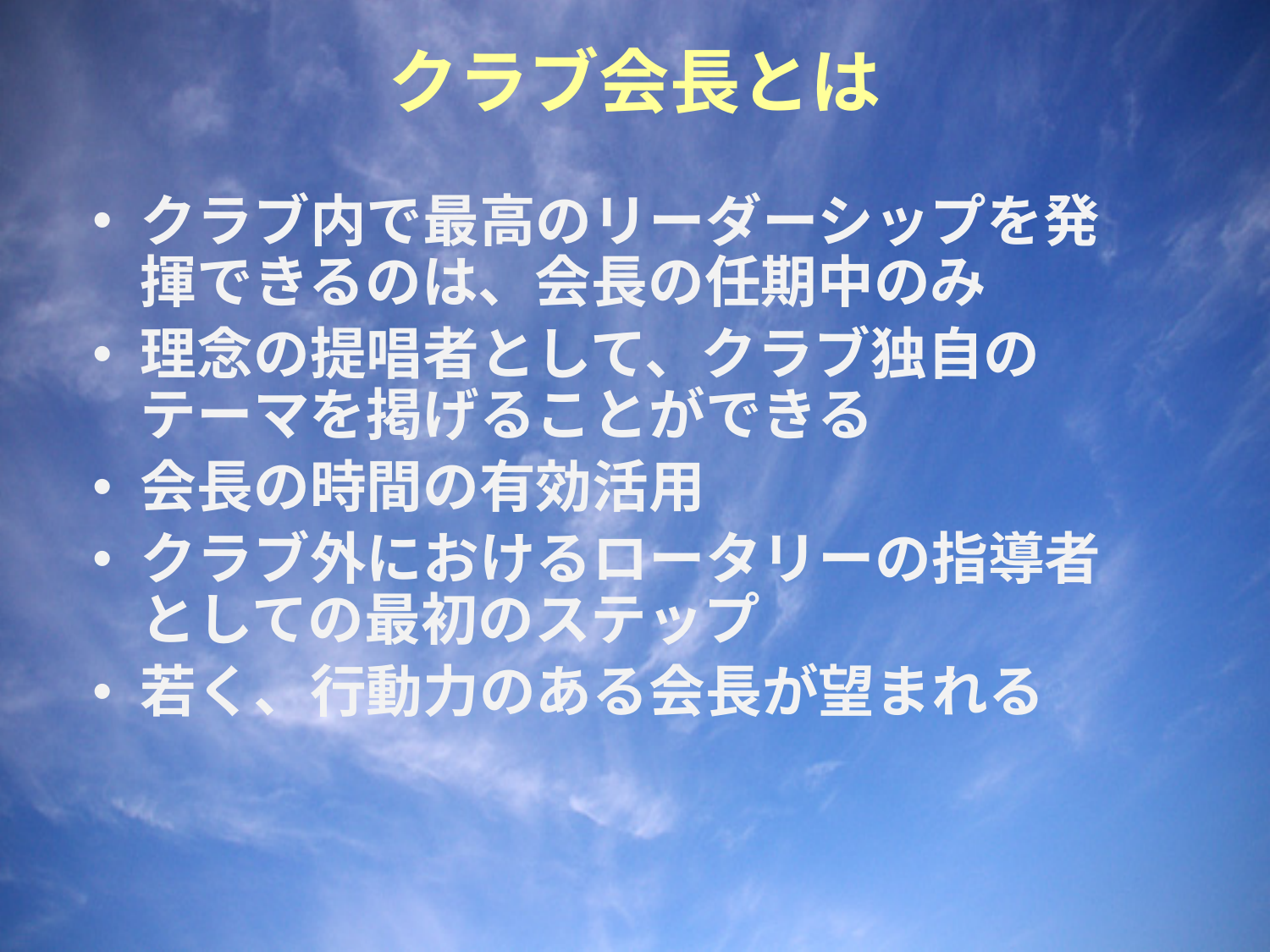

# クラブ会長とは
クラブ内で最高のリーダーシップを発揮できるのは、会長の任期中のみ
理念の提唱者として、クラブ独自のテーマを掲げることができる
会長の時間の有効活用
クラブ外におけるロータリーの指導者としての最初のステップ
若く、行動力のある会長が望まれる